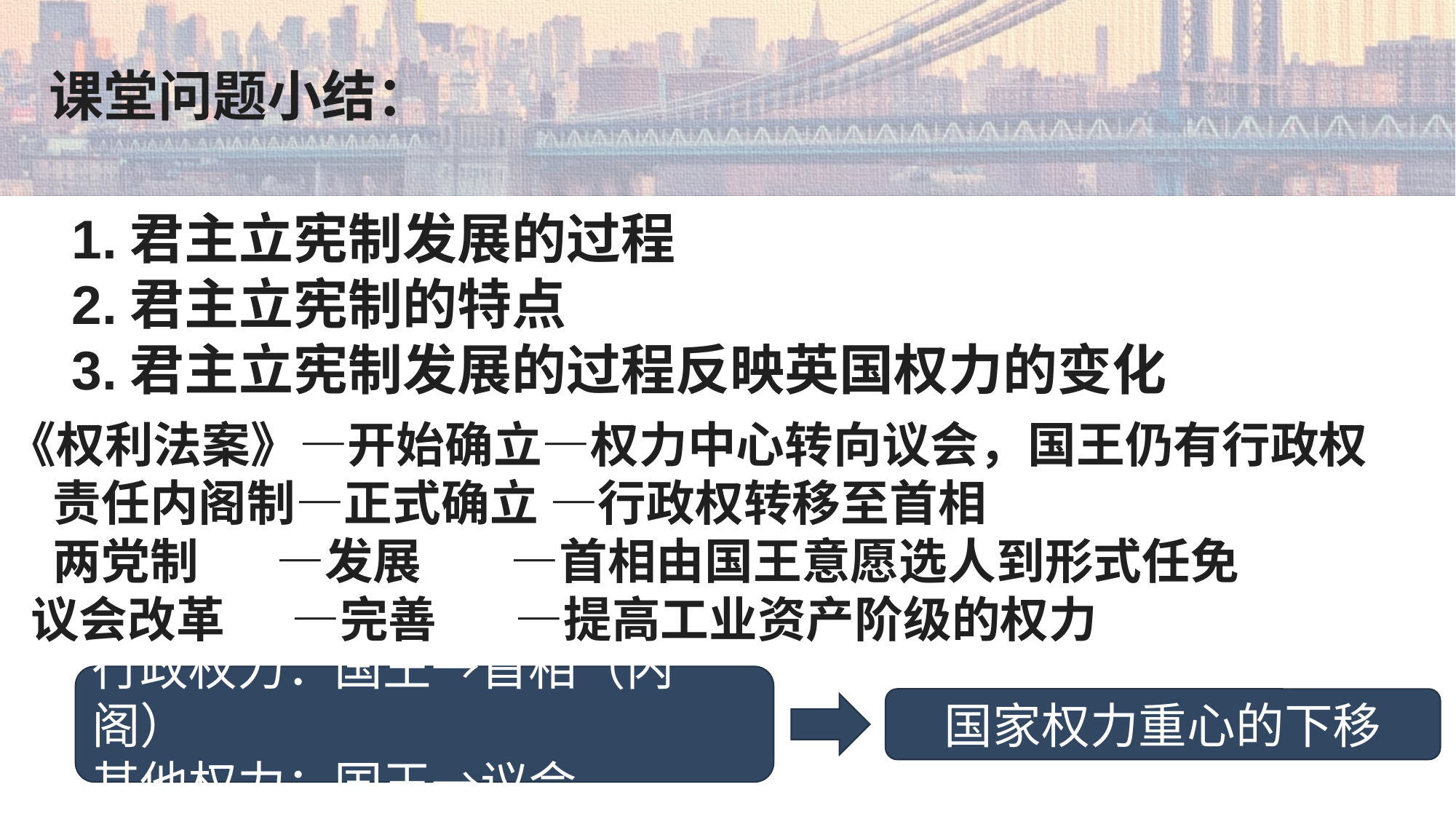

课堂问题小结：
1.君主立宪制发展的过程
2.君主立宪制的特点
3.君主立宪制发展的过程反映英国权力的变化
《权利法案》—开始确立—权力中心转向议会，国王仍有行政权
   责任内阁制—正式确立 —行政权转移至首相
   两党制       —发展        —首相由国王意愿选人到形式任免
 议会改革      —完善       —提高工业资产阶级的权力
行政权力：国王→首相（内阁）
其他权力：国王→议会
国家权力重心的下移

37